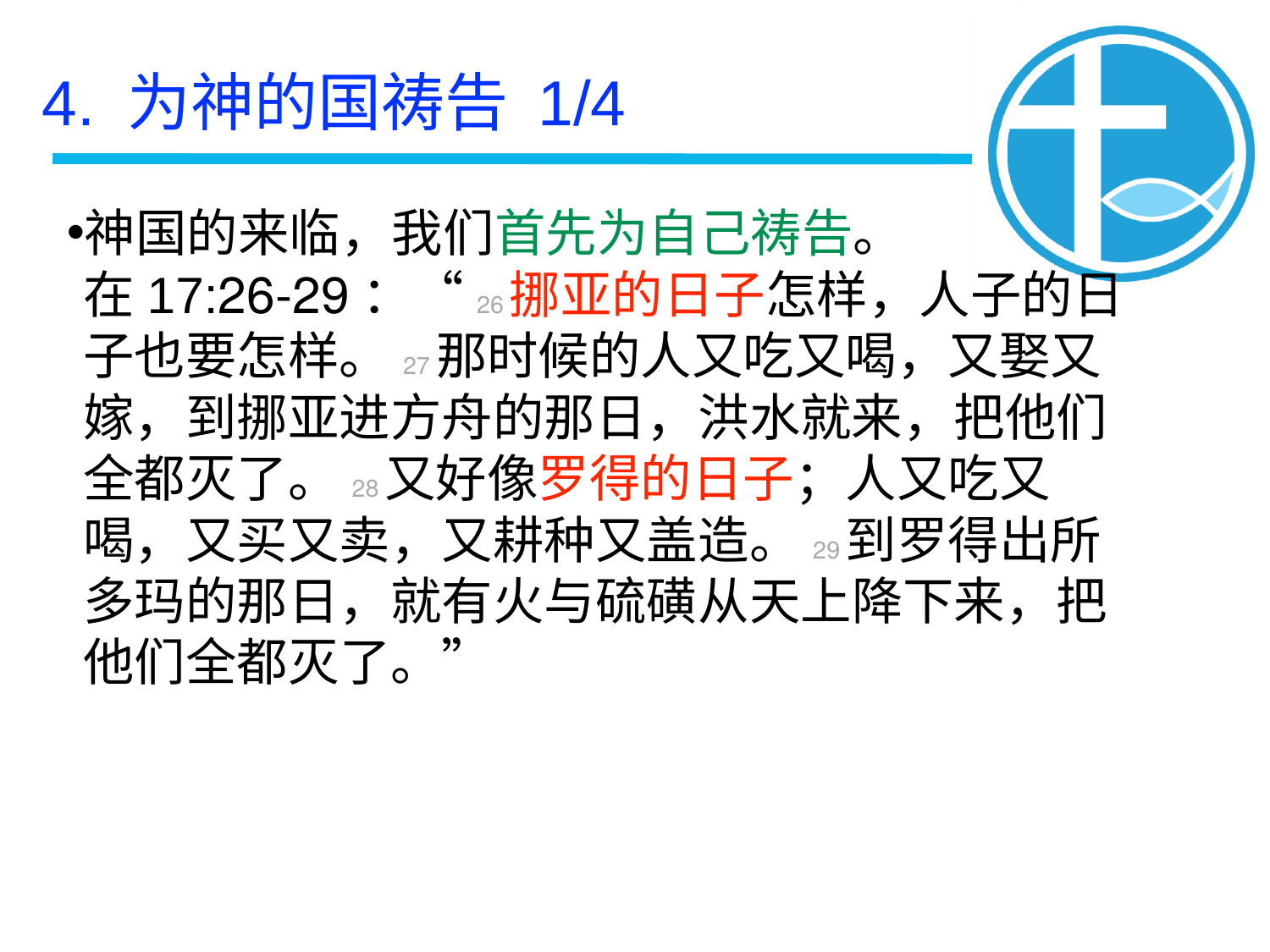

4. 为神的国祷告 1/4
神国的来临，我们首先为自己祷告。
在17:26-29：“26挪亚的日子怎样，人子的日子也要怎样。27那时候的人又吃又喝，又娶又嫁，到挪亚进方舟的那日，洪水就来，把他们全都灭了。28又好像罗得的日子；人又吃又喝，又买又卖，又耕种又盖造。29到罗得出所多玛的那日，就有火与硫磺从天上降下来，把他们全都灭了。”